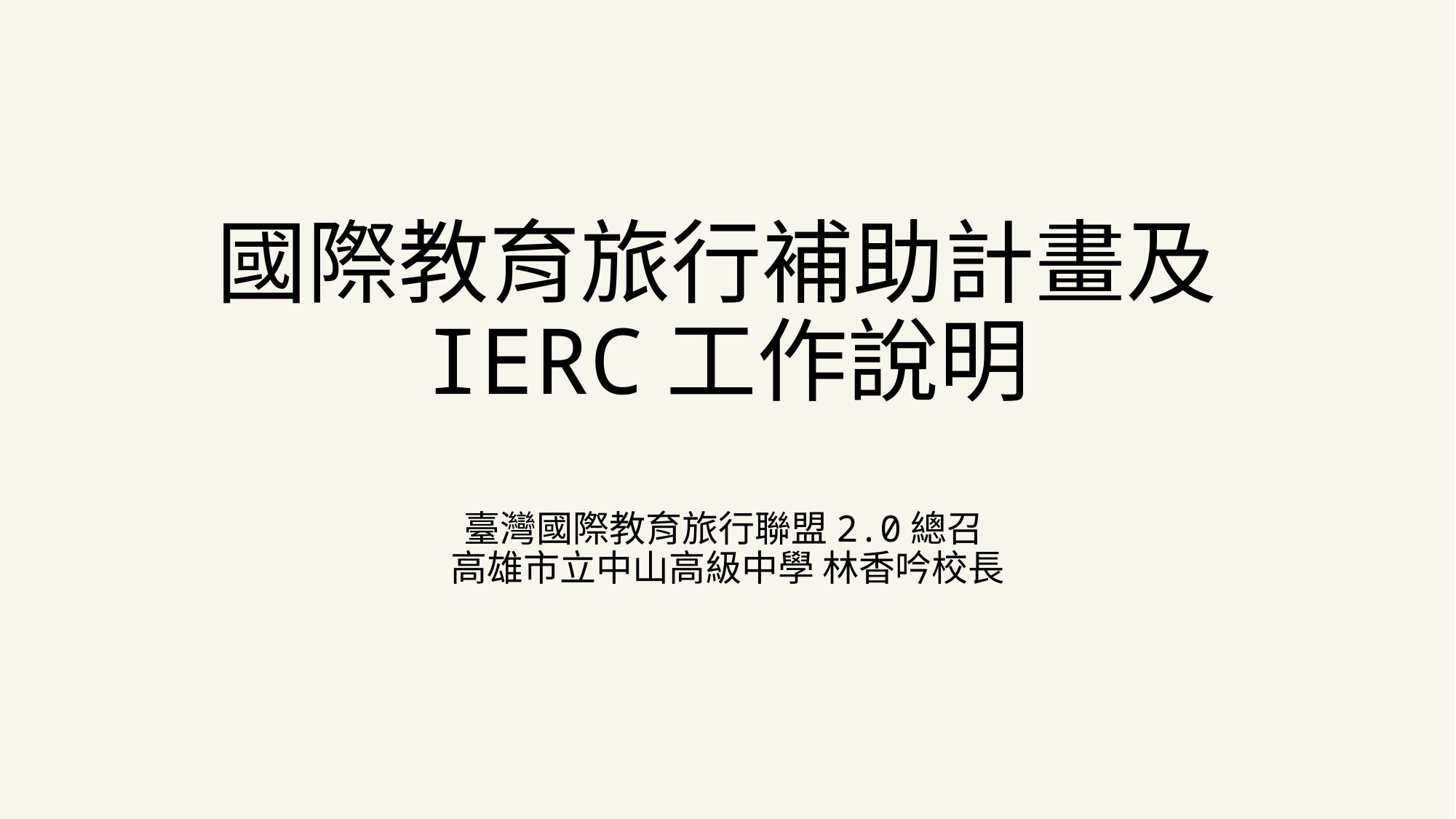

# 國際教育旅行補助計畫及IERC工作說明
臺灣國際教育旅行聯盟2.0總召
高雄市立中山高級中學 林香吟校長